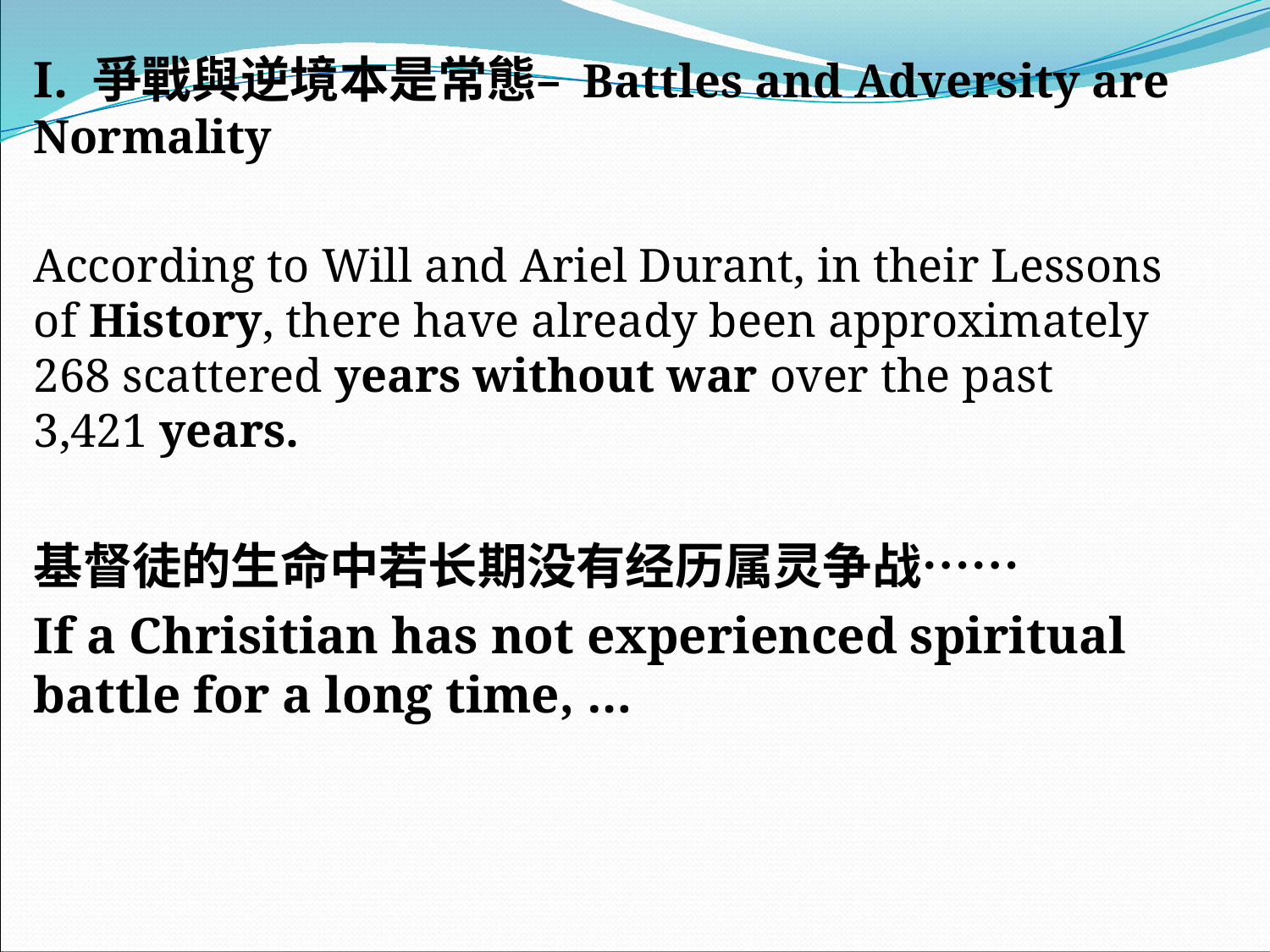

I. 爭戰與逆境本是常態– Battles and Adversity are Normality

According to Will and Ariel Durant, in their Lessons of History, there have already been approximately 268 scattered years without war over the past 3,421 years.

基督徒的生命中若长期没有经历属灵争战……
If a Chrisitian has not experienced spiritual battle for a long time, …
#